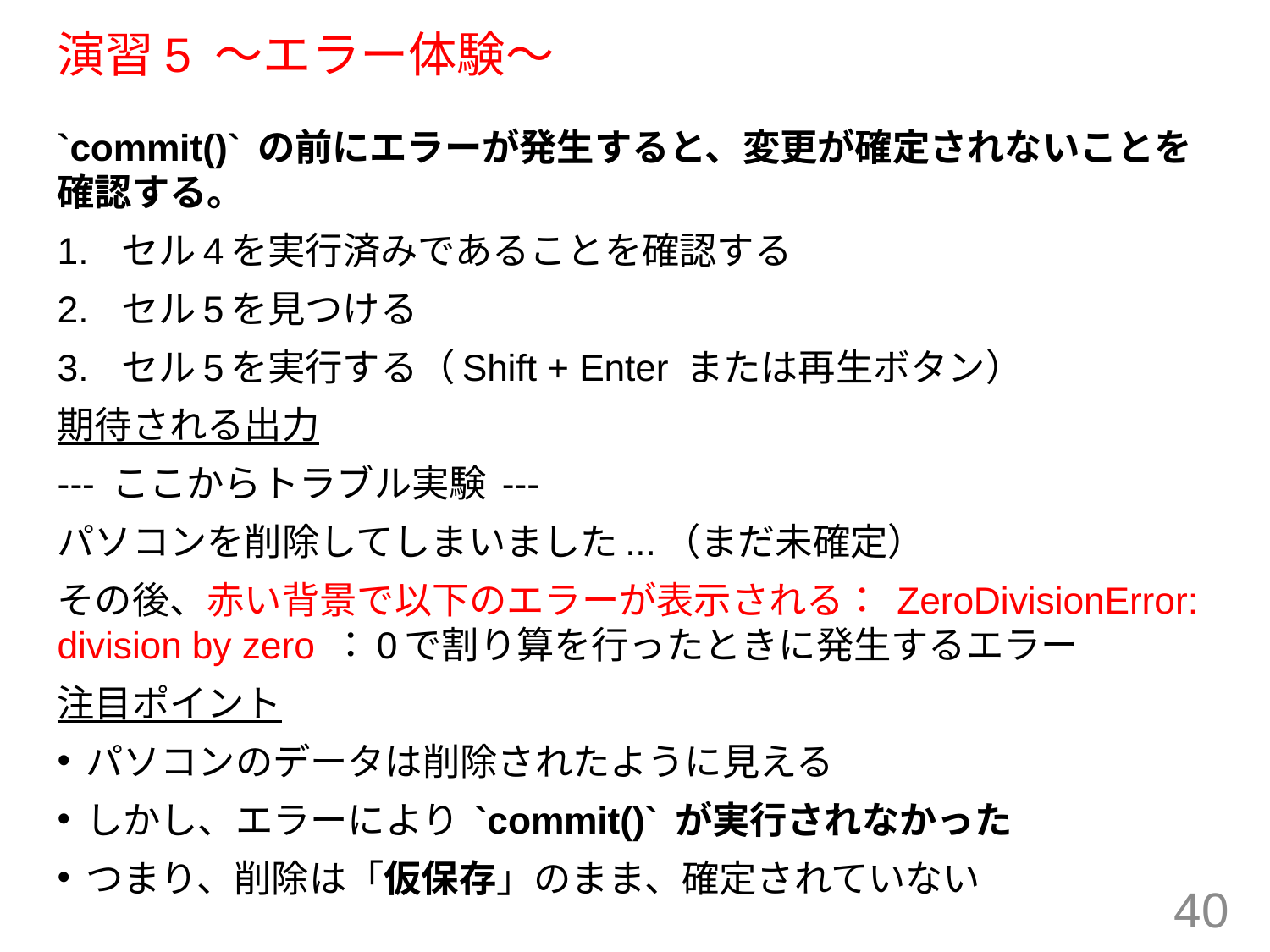

# 演習5 ～エラー体験～
`commit()` の前にエラーが発生すると、変更が確定されないことを確認する。
セル4を実行済みであることを確認する
セル5を見つける
セル5を実行する（Shift + Enter または再生ボタン）
期待される出力
--- ここからトラブル実験 ---
パソコンを削除してしまいました...（まだ未確定）
その後、赤い背景で以下のエラーが表示される： ZeroDivisionError: division by zero ：0で割り算を行ったときに発生するエラー
注目ポイント
パソコンのデータは削除されたように見える
しかし、エラーにより `commit()` が実行されなかった
つまり、削除は「仮保存」のまま、確定されていない
40